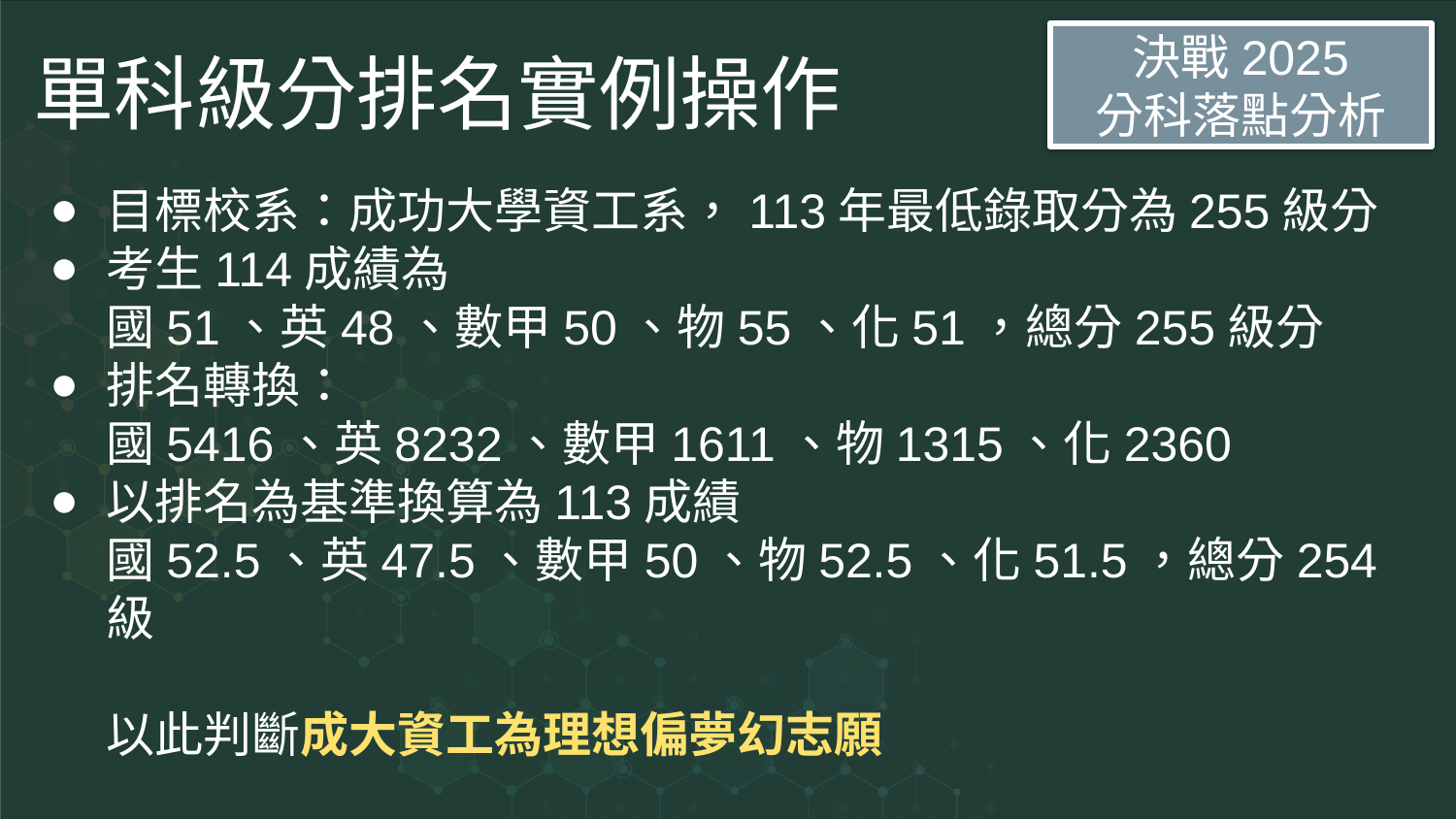

決戰2025
分科落點分析
# 單科級分排名實例操作

目標校系：成功大學資工系，113年最低錄取分為255級分
考生114成績為
國51、英48、數甲50、物55、化51，總分255級分
排名轉換：
國5416、英8232、數甲1611、物1315、化2360
以排名為基準換算為113成績
國52.5、英47.5、數甲50、物52.5、化51.5，總分254級

以此判斷成大資工為理想偏夢幻志願